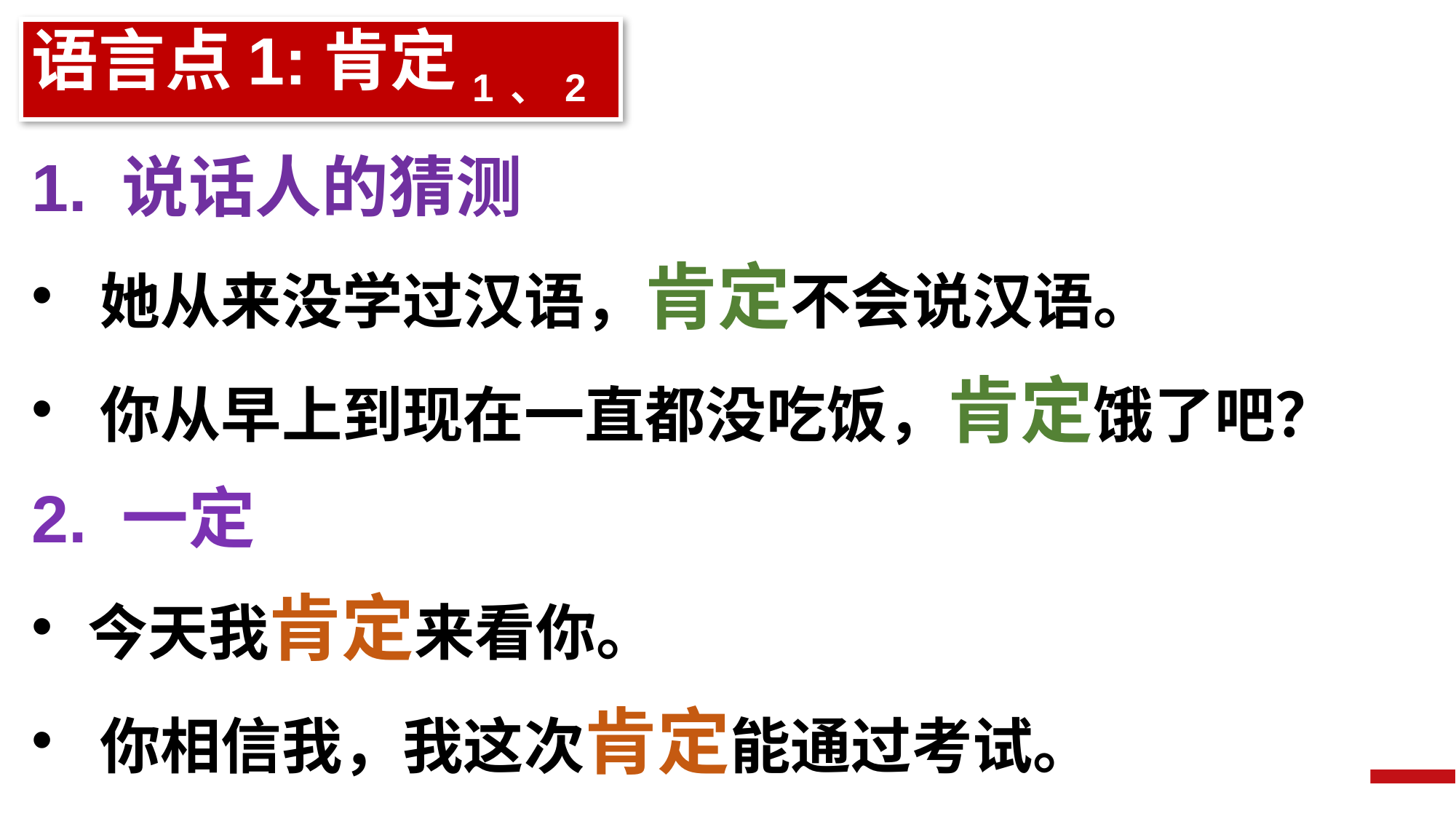

语言点1:肯定1、2

1. 说话人的猜测
她从来没学过汉语，肯定不会说汉语。
你从早上到现在一直都没吃饭，肯定饿了吧？
2. 一定
 今天我肯定来看你。
你相信我，我这次肯定能通过考试。